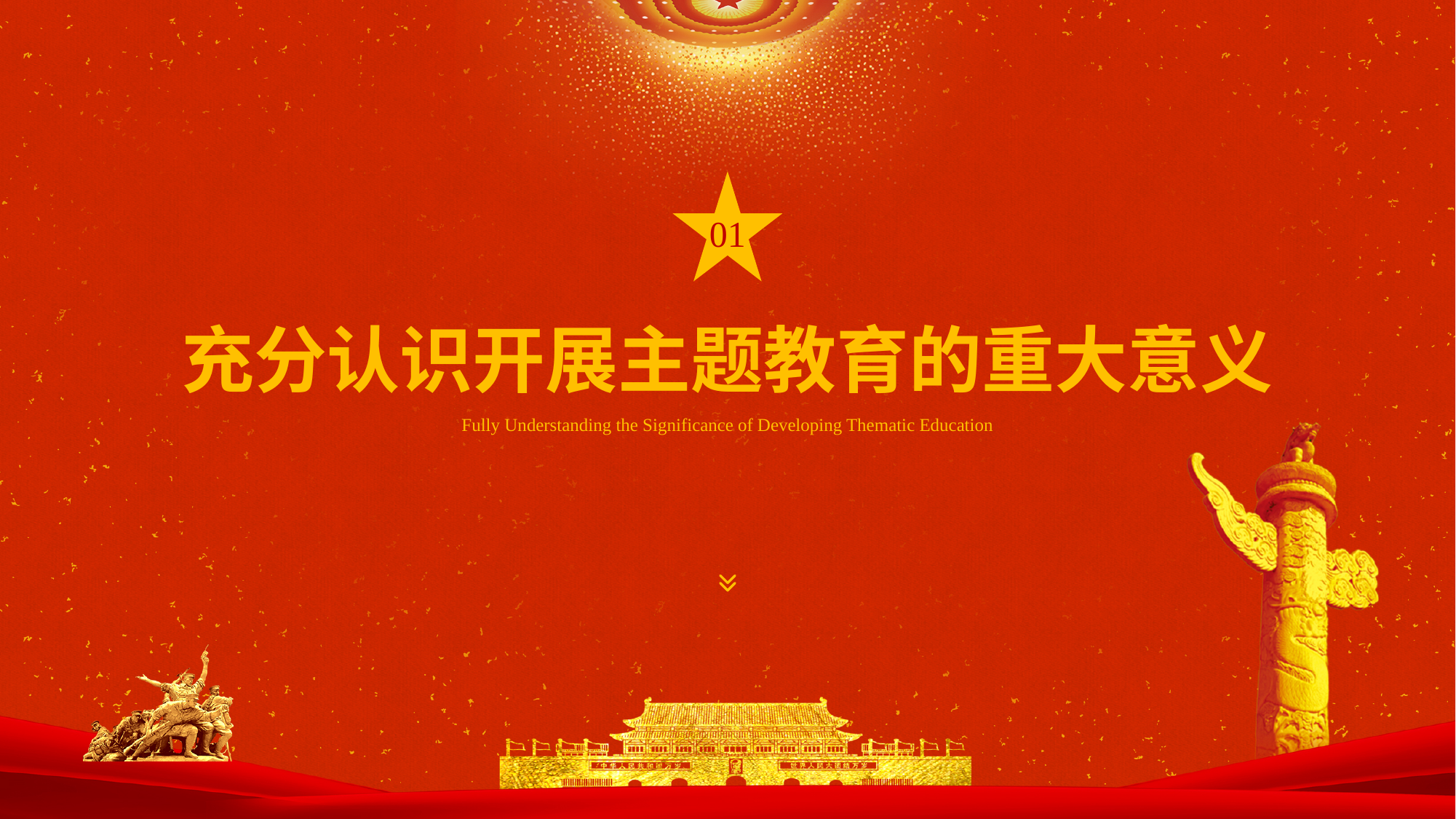

01
充分认识开展主题教育的重大意义
Fully Understanding the Significance of Developing Thematic Education